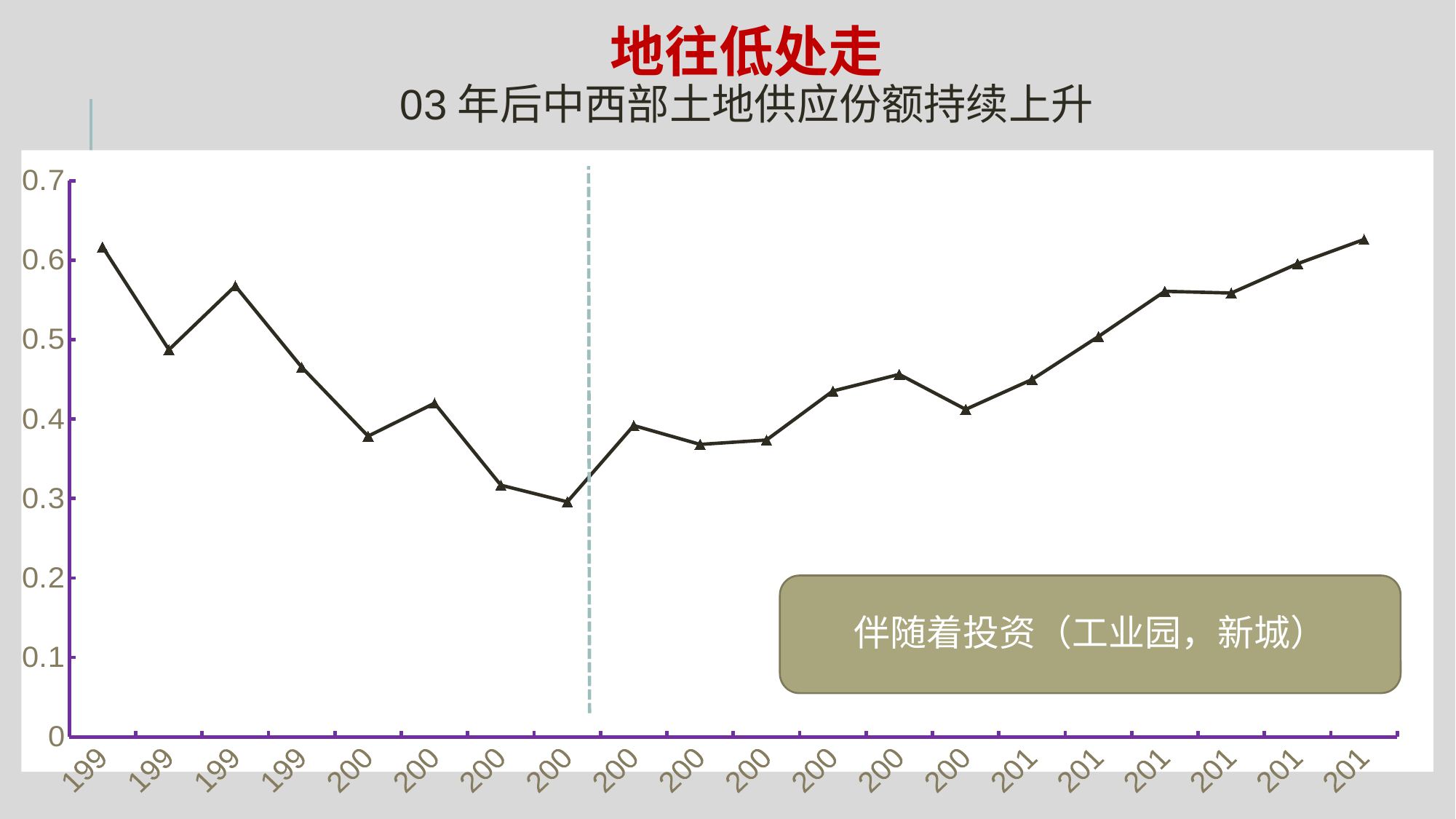

地往低处走
03年后中西部土地供应份额持续上升

### Chart

| Category |  |
|---|---|
| 1995.0 | 0.616602059 |
| 1996.0 | 0.487217641 |
| 1998.0 | 0.567462058415868 |
| 1999.0 | 0.465245547 |
| 2000.0 | 0.378494087 |
| 2001.0 | 0.419948629 |
| 2002.0 | 0.31681665 |
| 2003.0 | 0.295924683 |
| 2004.0 | 0.391874998 |
| 2005.0 | 0.368130485 |
| 2006.0 | 0.373676966 |
| 2007.0 | 0.435278838 |
| 2008.0 | 0.456264379 |
| 2009.0 | 0.412238423 |
| 2010.0 | 0.449825882 |
| 2011.0 | 0.503907331 |
| 2012.0 | 0.560799925 |
| 2013.0 | 0.558633046 |
| 2014.0 | 0.59559732422017 |
| 2015.0 | 0.626 |
土地
伴随着投资（工业园，新城）